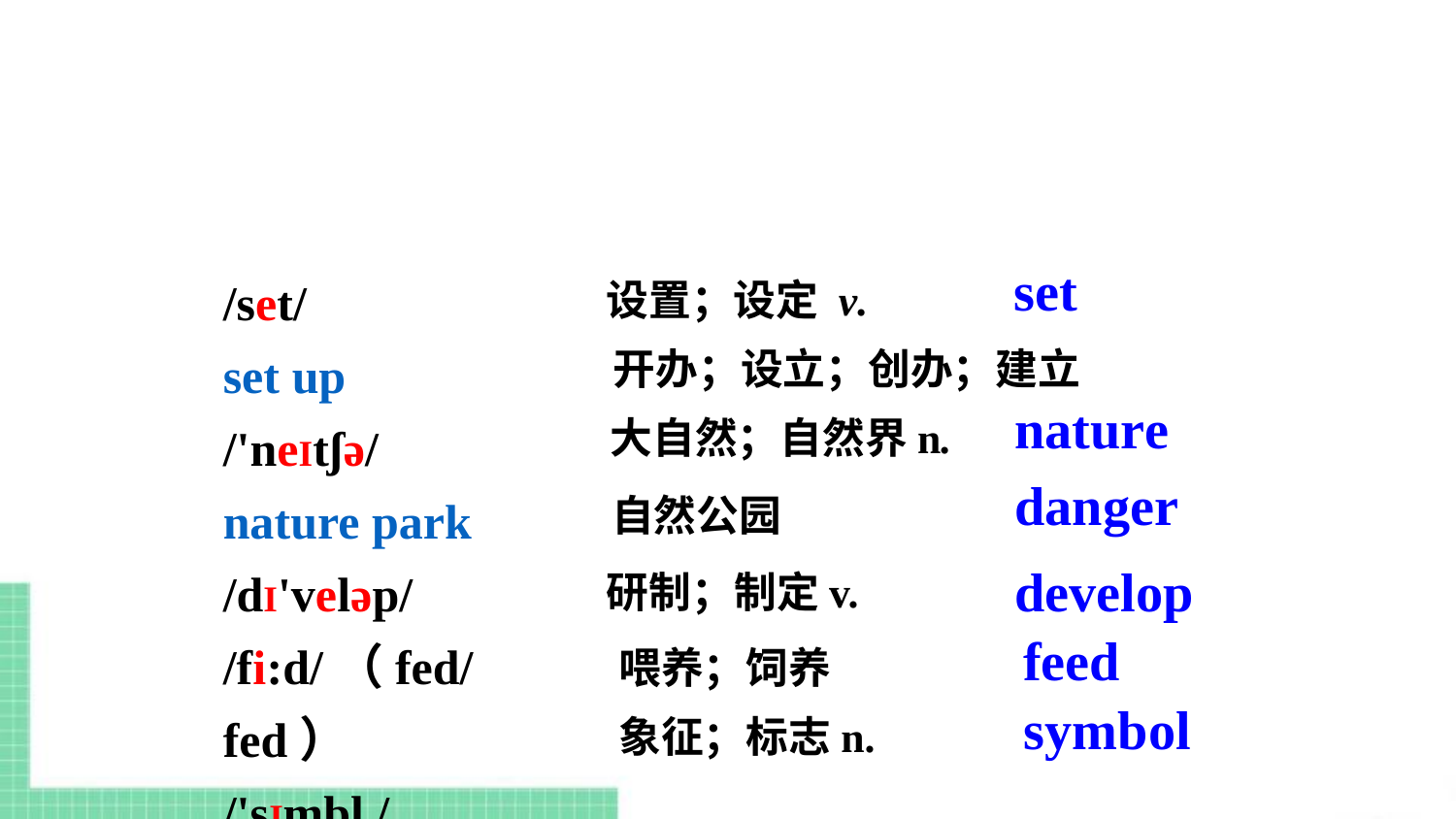

set
/set/
set up
/'neItʃə/
nature park
/dI'veləp/
/fi:d/（fed/fed）
/'sImbl /

设置；设定 v.
开办；设立；创办；建立
nature
大自然；自然界n.
danger
自然公园
develop
研制；制定v.
feed
喂养；饲养
symbol
象征；标志n.